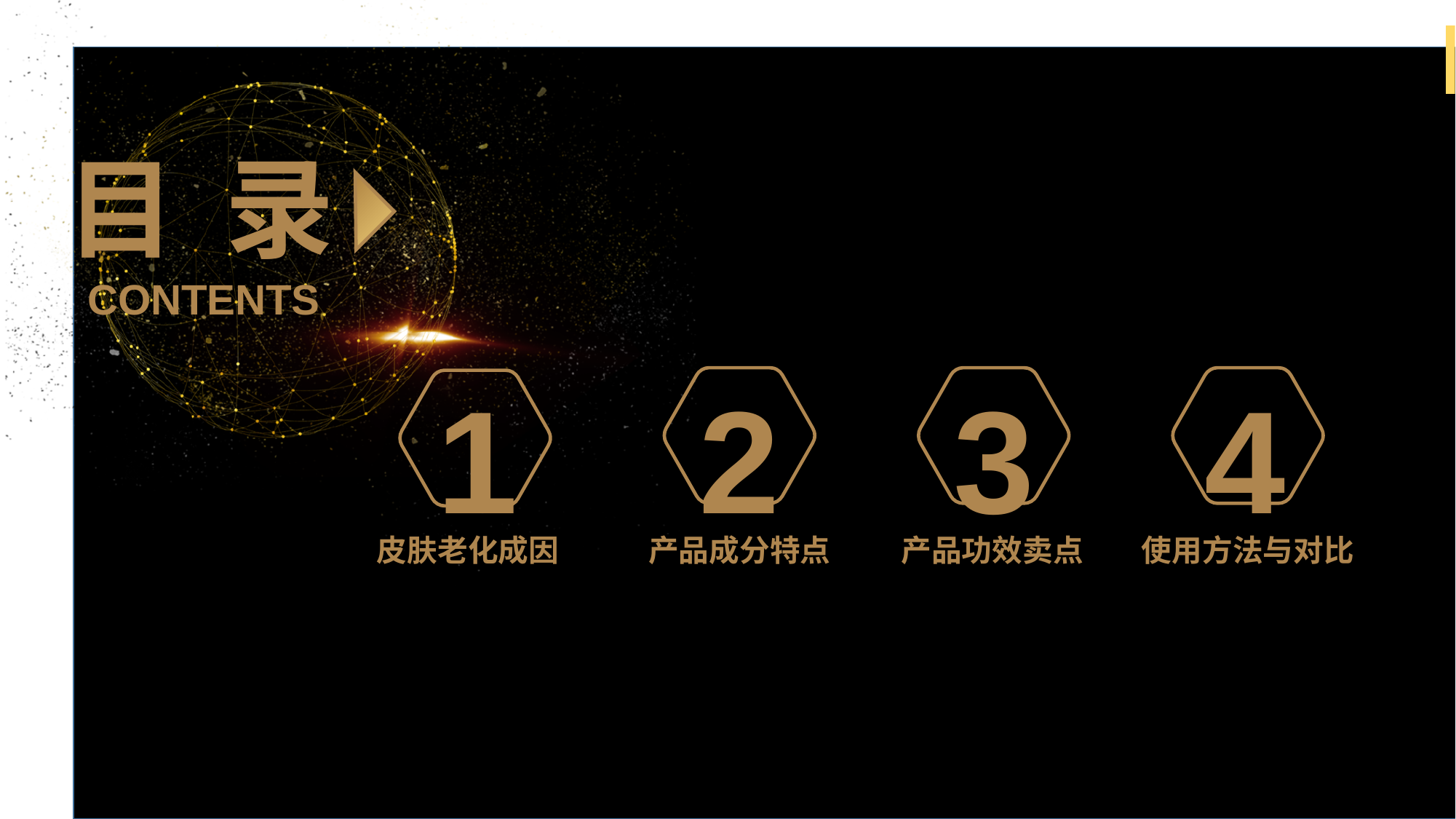

目  录

CONTENTS

2

3

4
1

皮肤老化成因
产品成分特点
产品功效卖点
使用方法与对比